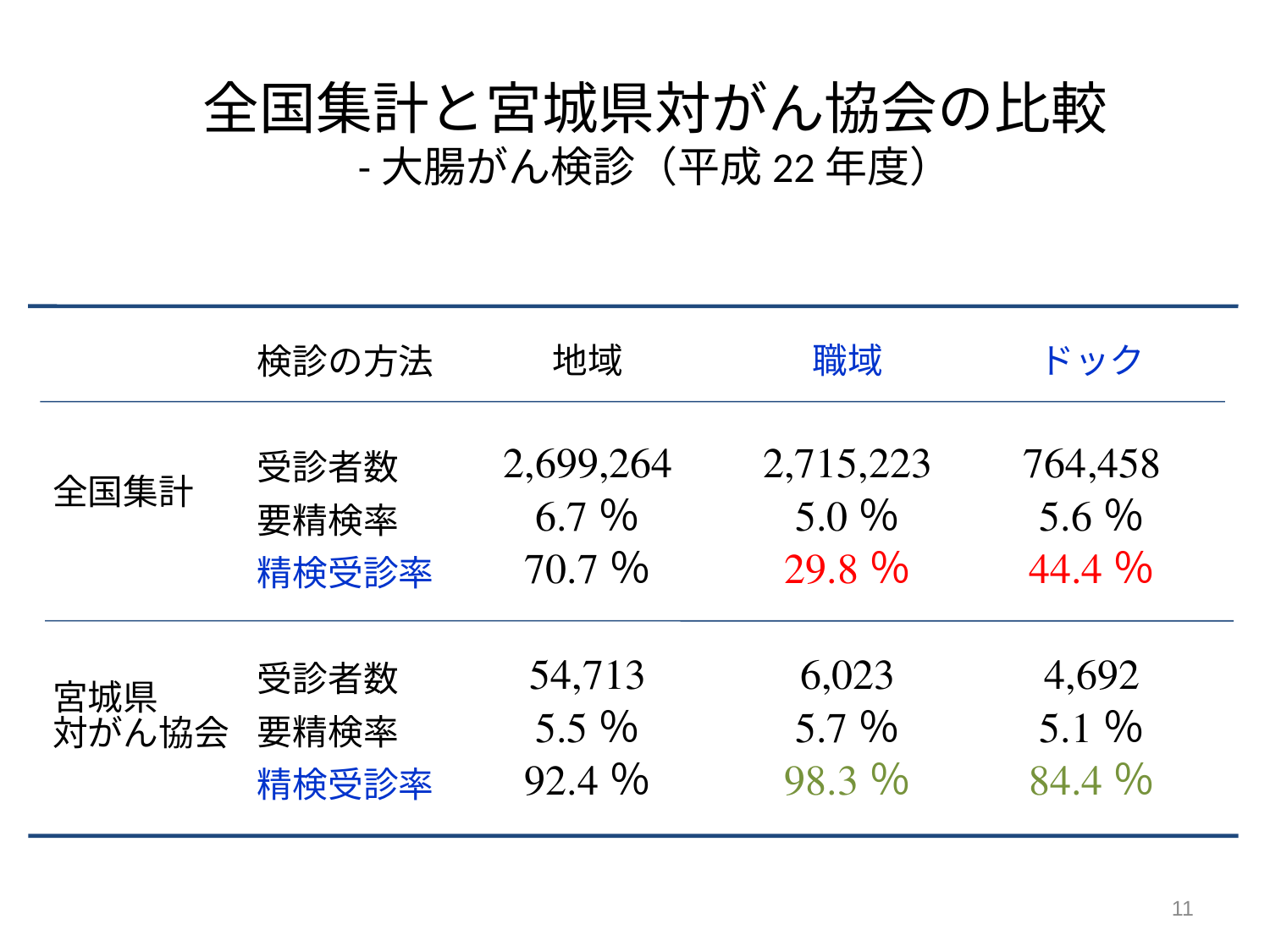

全国集計と宮城県対がん協会の比較
-大腸がん検診（平成22年度）

地域

2,699,264
6.7％
70.7％

54,713
5.5％
92.4％
職域

2,715,223
5.0％
29.8％

6,023
5.7％
98.3％
ドック

764,458
5.6％
44.4％

4,692
5.1％
84.4％
検診の方法

受診者数
要精検率
精検受診率

受診者数
要精検率
精検受診率

全国集計

宮城県
対がん協会

11